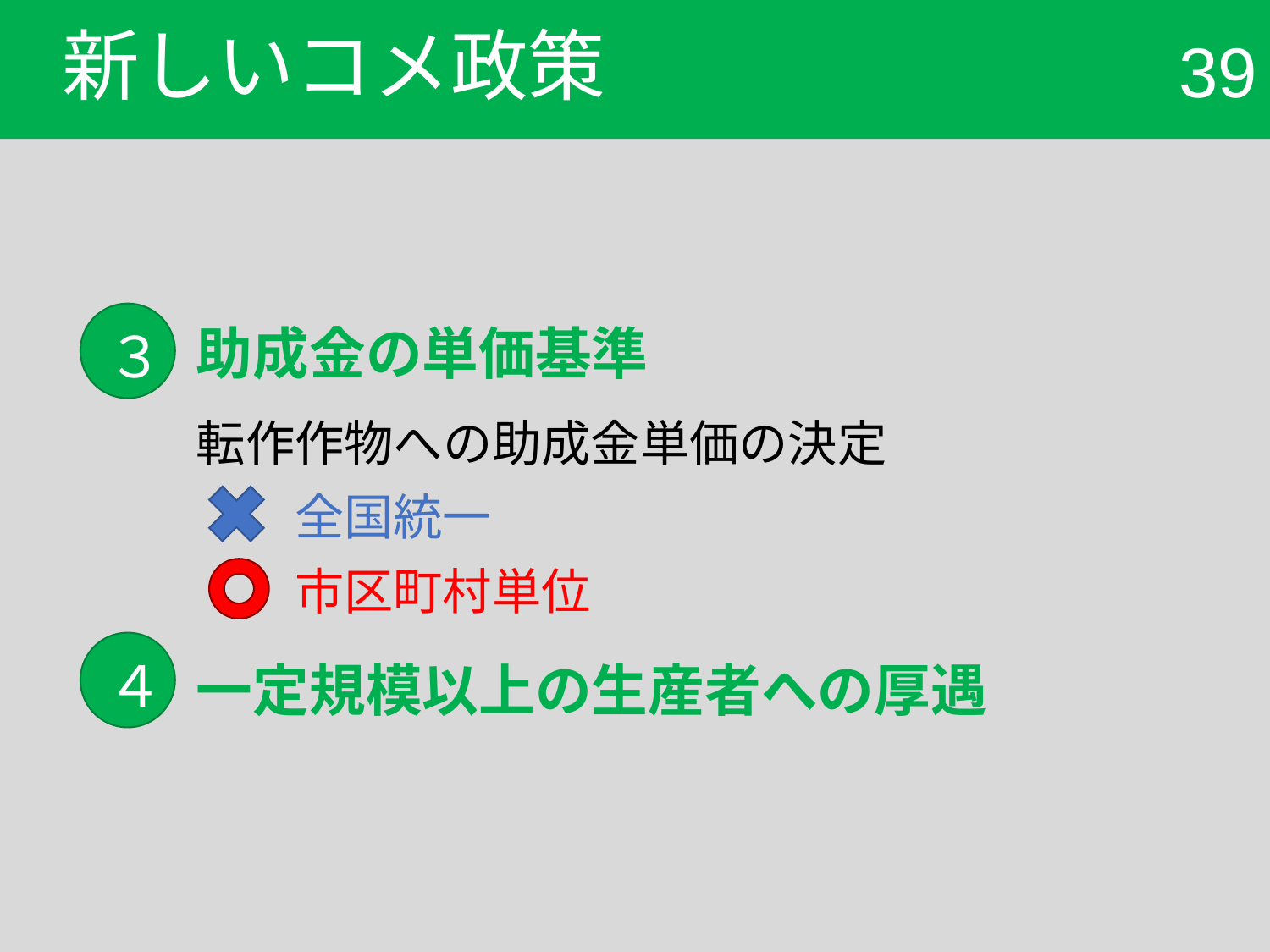

# 新しいコメ政策
39
助成金の単価基準
転作作物への助成金単価の決定
　　全国統一
　　市区町村単位
一定規模以上の生産者への厚遇
３

４